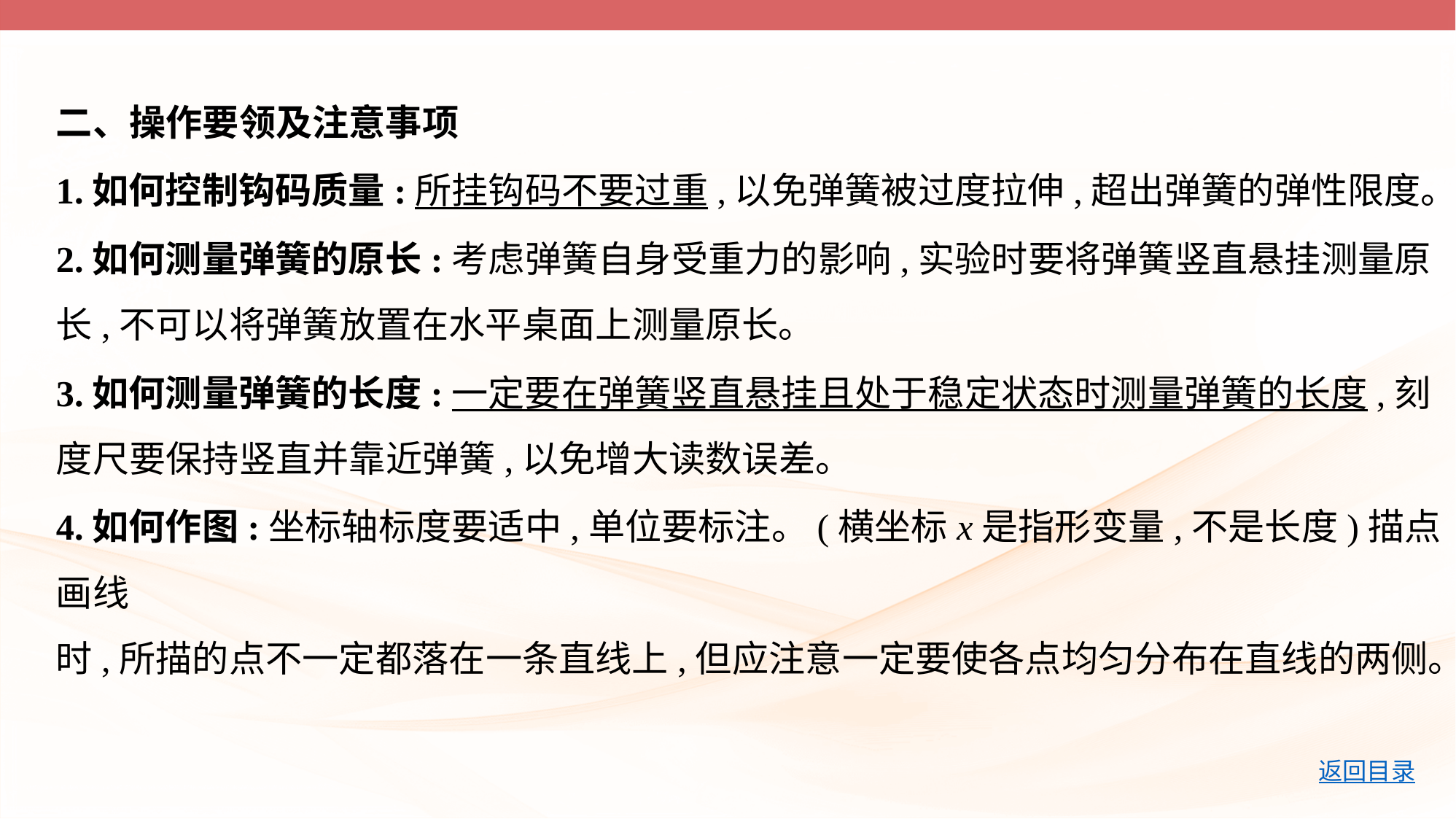

二、操作要领及注意事项
1.如何控制钩码质量:所挂钩码不要过重,以免弹簧被过度拉伸,超出弹簧的弹性限度。
2.如何测量弹簧的原长:考虑弹簧自身受重力的影响,实验时要将弹簧竖直悬挂测量原
长,不可以将弹簧放置在水平桌面上测量原长。
3.如何测量弹簧的长度:一定要在弹簧竖直悬挂且处于稳定状态时测量弹簧的长度,刻
度尺要保持竖直并靠近弹簧,以免增大读数误差。
4.如何作图:坐标轴标度要适中,单位要标注。(横坐标x是指形变量,不是长度)描点画线
时,所描的点不一定都落在一条直线上,但应注意一定要使各点均匀分布在直线的两侧。